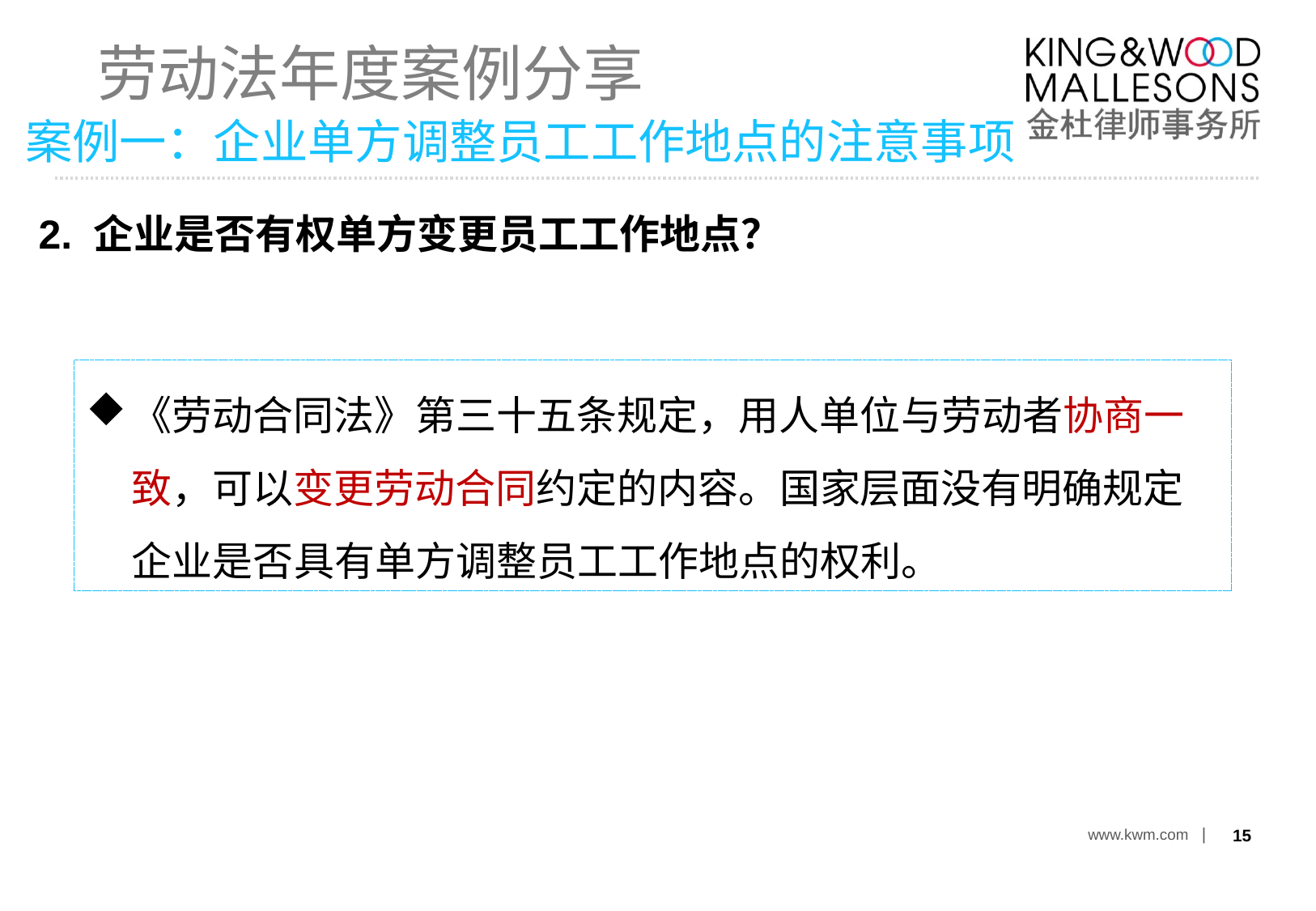

2. 企业是否有权单方变更员工工作地点？
企业单方变动工作地点的合法性分析
《劳动合同法》第三十五条规定，用人单位与劳动者协商一致，可以变更劳动合同约定的内容。国家层面没有明确规定企业是否具有单方调整员工工作地点的权利。